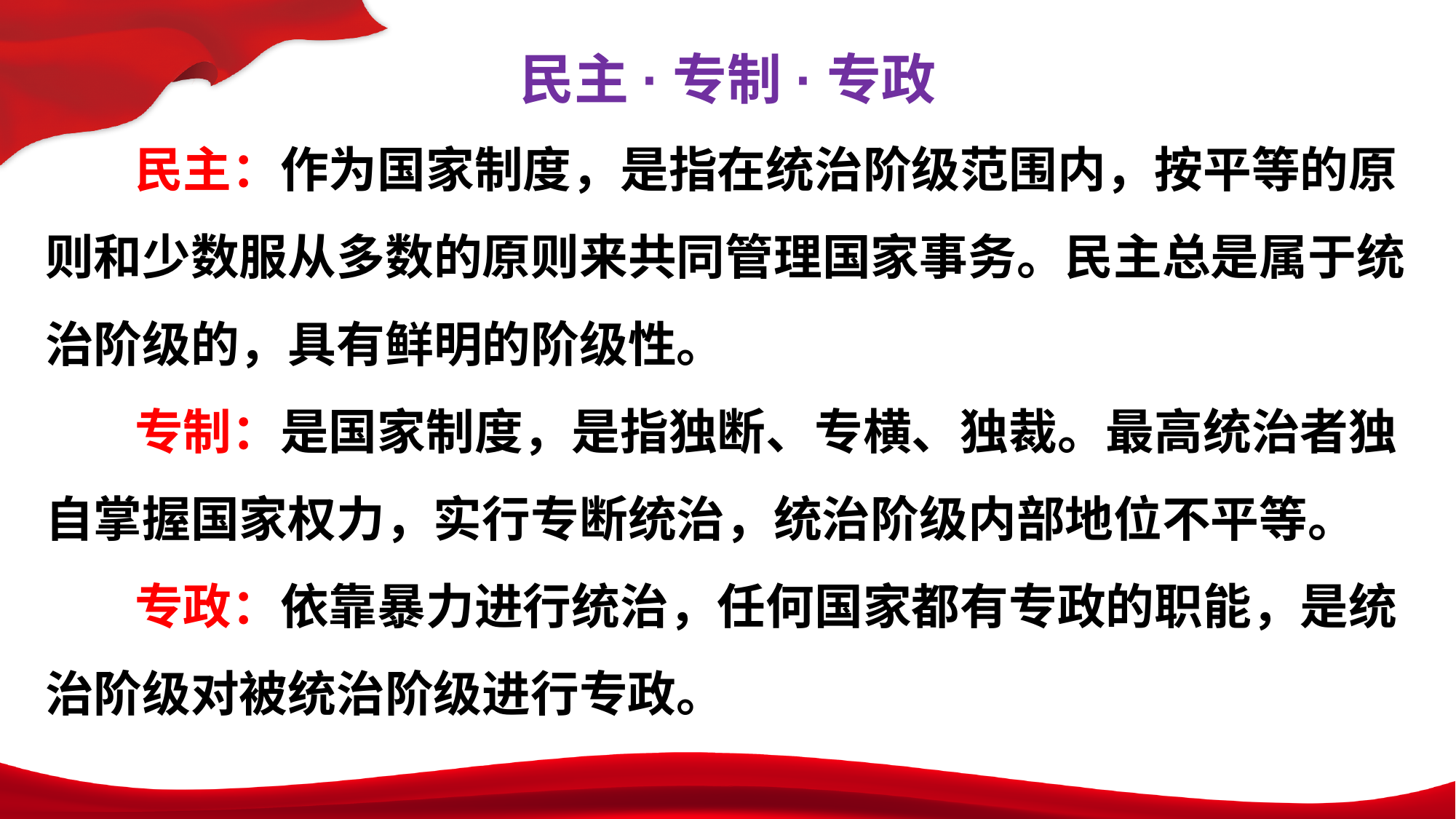

民主·专制·专政
       民主：作为国家制度，是指在统治阶级范围内，按平等的原则和少数服从多数的原则来共同管理国家事务。民主总是属于统治阶级的，具有鲜明的阶级性。
       专制：是国家制度，是指独断、专横、独裁。最高统治者独自掌握国家权力，实行专断统治，统治阶级内部地位不平等。
       专政：依靠暴力进行统治，任何国家都有专政的职能，是统治阶级对被统治阶级进行专政。